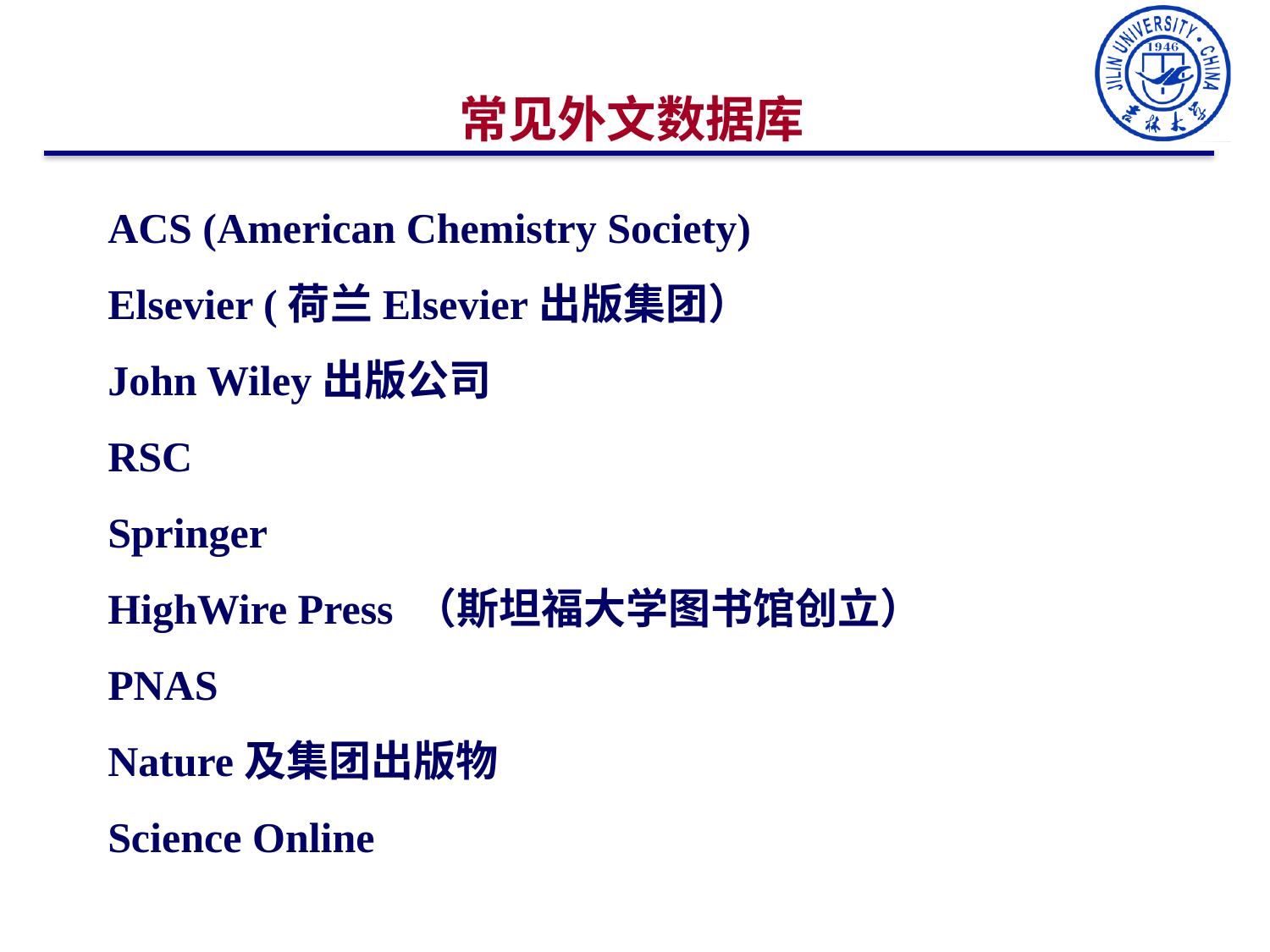

常见外文数据库
ACS (American Chemistry Society)
Elsevier (荷兰Elsevier出版集团）
John Wiley出版公司
RSC
Springer
HighWire Press （斯坦福大学图书馆创立）
PNAS
Nature及集团出版物
Science Online